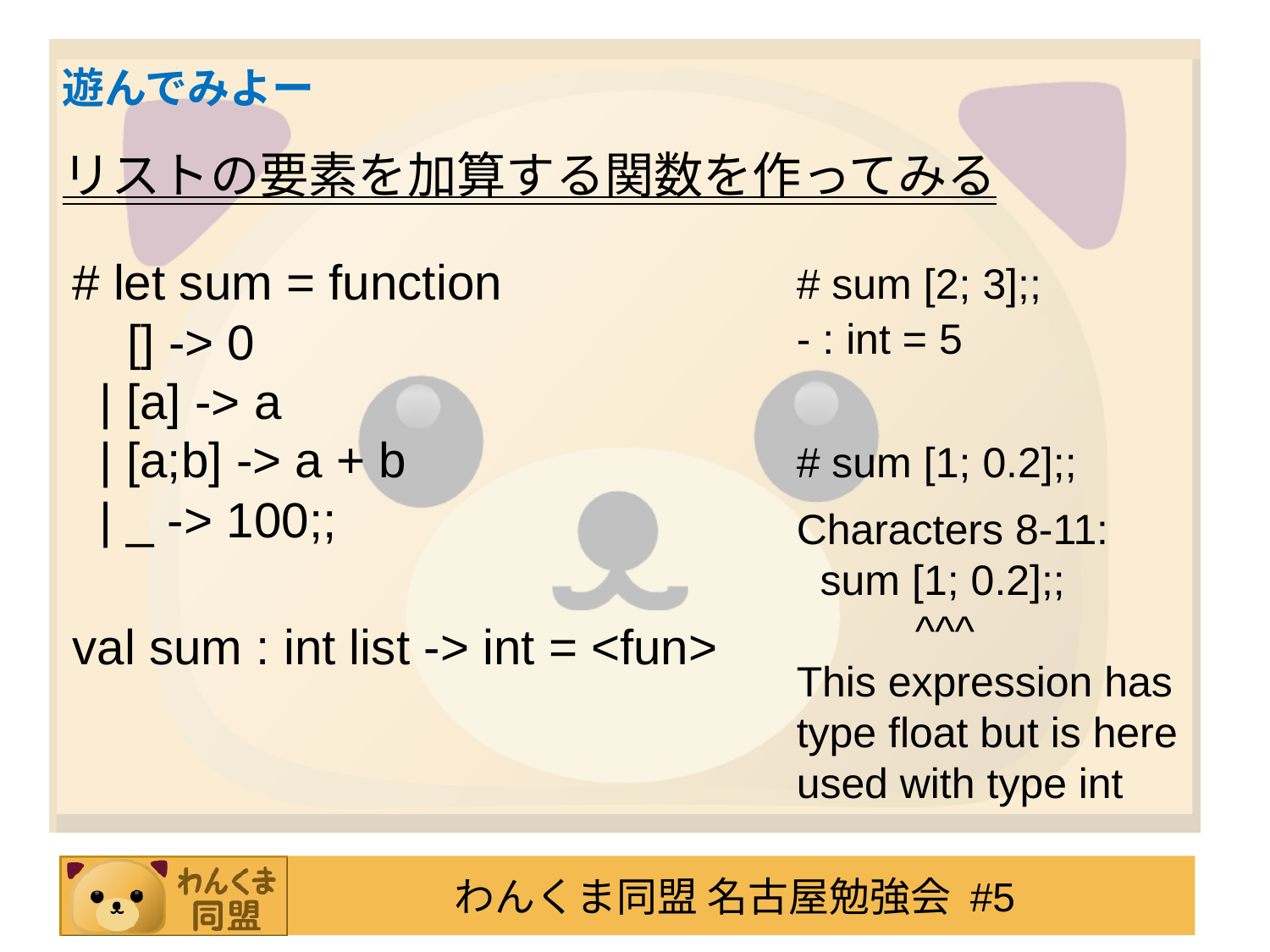

# 遊んでみよー
リストの要素を加算する関数を作ってみる
# let sum = function
    [] -> 0
  | [a] -> a
  | [a;b] -> a + b
  | _ -> 100;;
# sum [2; 3];;
- : int = 5
# sum [1; 0.2];;
Characters 8-11:
  sum [1; 0.2];;
          ^^^
This expression has type float but is here used with type int
val sum : int list -> int = <fun>